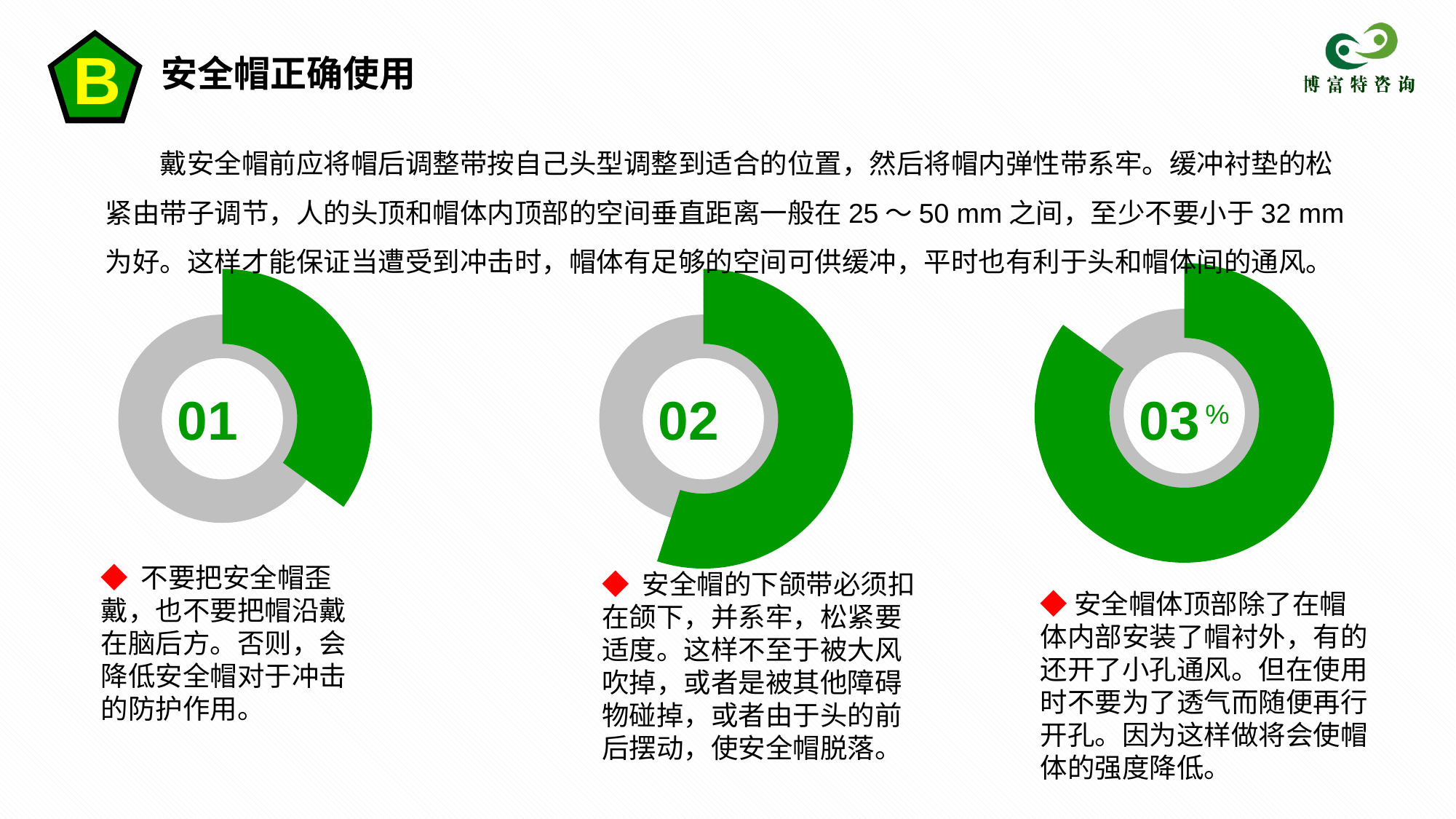

B
安全帽正确使用
戴安全帽前应将帽后调整带按自己头型调整到适合的位置，然后将帽内弹性带系牢。缓冲衬垫的松紧由带子调节，人的头顶和帽体内顶部的空间垂直距离一般在25～50 mm之间，至少不要小于32 mm为好。这样才能保证当遭受到冲击时，帽体有足够的空间可供缓冲，平时也有利于头和帽体间的通风。

### Chart

| Category | 销售额 |
|---|---|
| 第一季度 | 0.85 |
| 第二季度 | 0.15 |

### Chart

| Category | 销售额 |
|---|---|
| 第一季度 | 0.35 |
| 第二季度 | 0.65 |

### Chart

| Category | 销售额 |
|---|---|
| 第一季度 | 0.55 |
| 第二季度 | 0.45 |
01

02

03
%
◆ 不要把安全帽歪戴，也不要把帽沿戴在脑后方。否则，会降低安全帽对于冲击的防护作用。
◆ 安全帽的下颌带必须扣在颌下，并系牢，松紧要适度。这样不至于被大风吹掉，或者是被其他障碍物碰掉，或者由于头的前后摆动，使安全帽脱落。
◆安全帽体顶部除了在帽体内部安装了帽衬外，有的还开了小孔通风。但在使用时不要为了透气而随便再行开孔。因为这样做将会使帽体的强度降低。